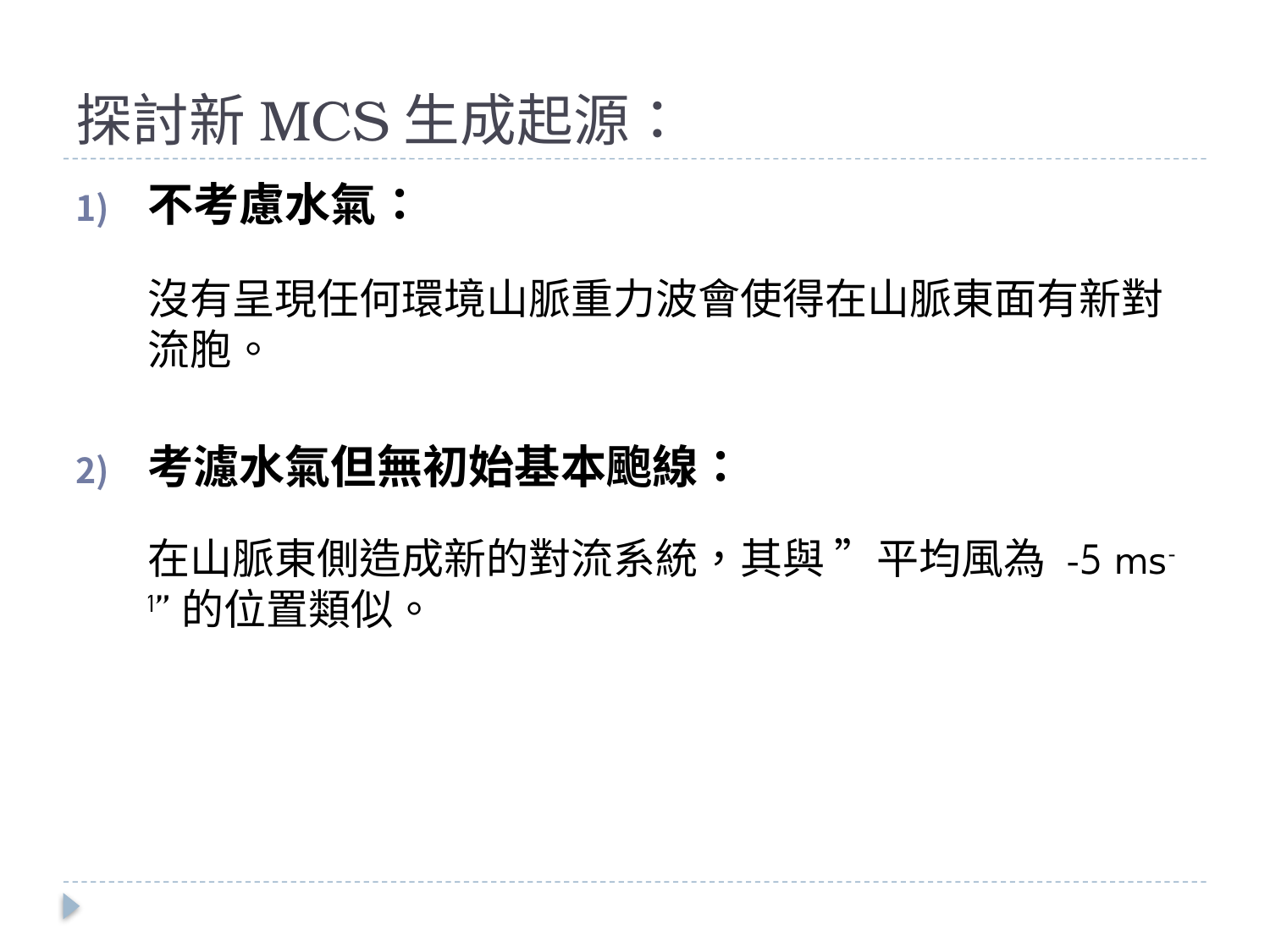

# 探討新MCS生成起源：
不考慮水氣：

考濾水氣但無初始基本颮線：

沒有呈現任何環境山脈重力波會使得在山脈東面有新對流胞。
在山脈東側造成新的對流系統，其與 ”平均風為 -5 ms-1”的位置類似。